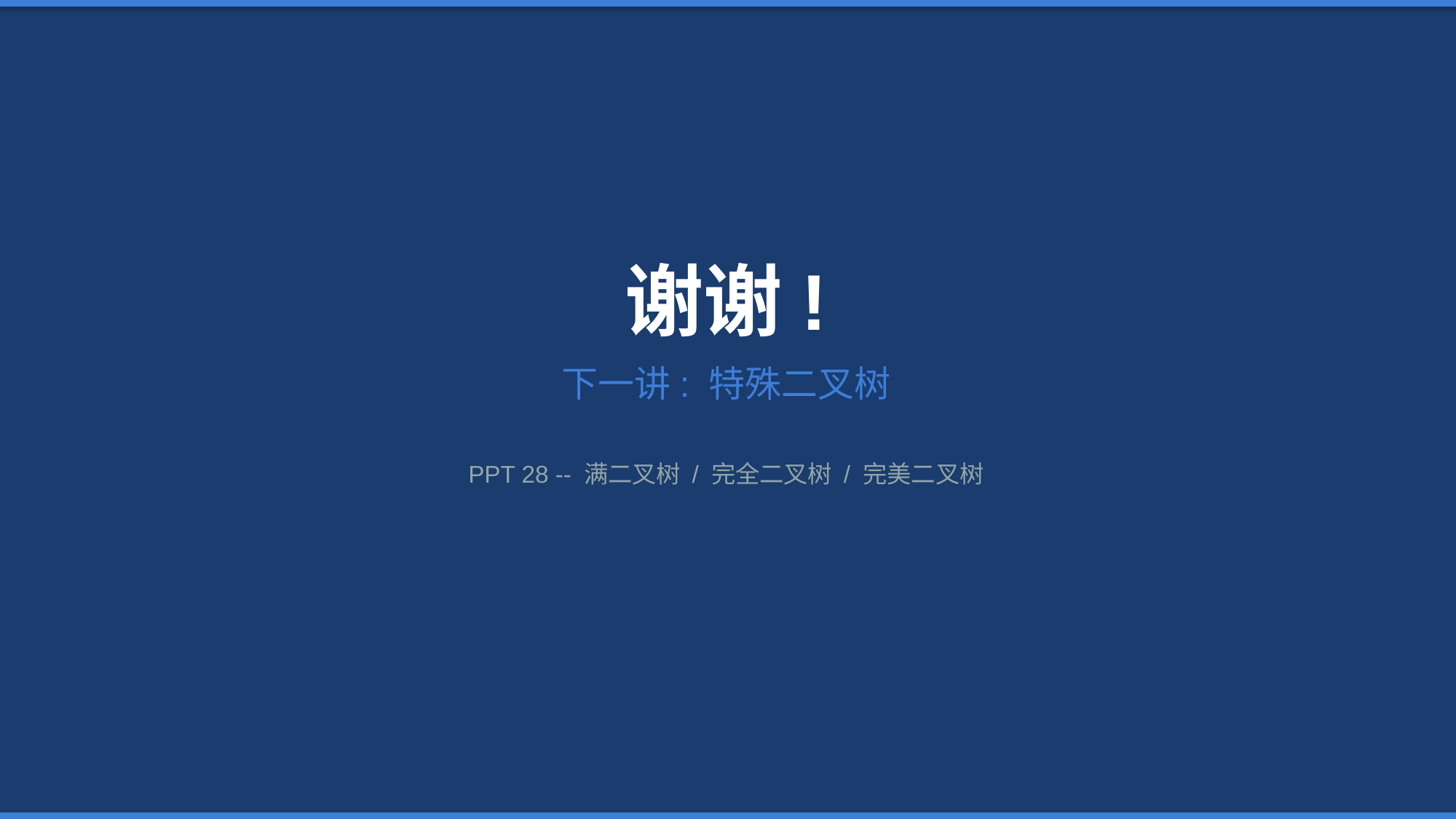

谢谢!
下一讲: 特殊二叉树
PPT 28 -- 满二叉树 / 完全二叉树 / 完美二叉树